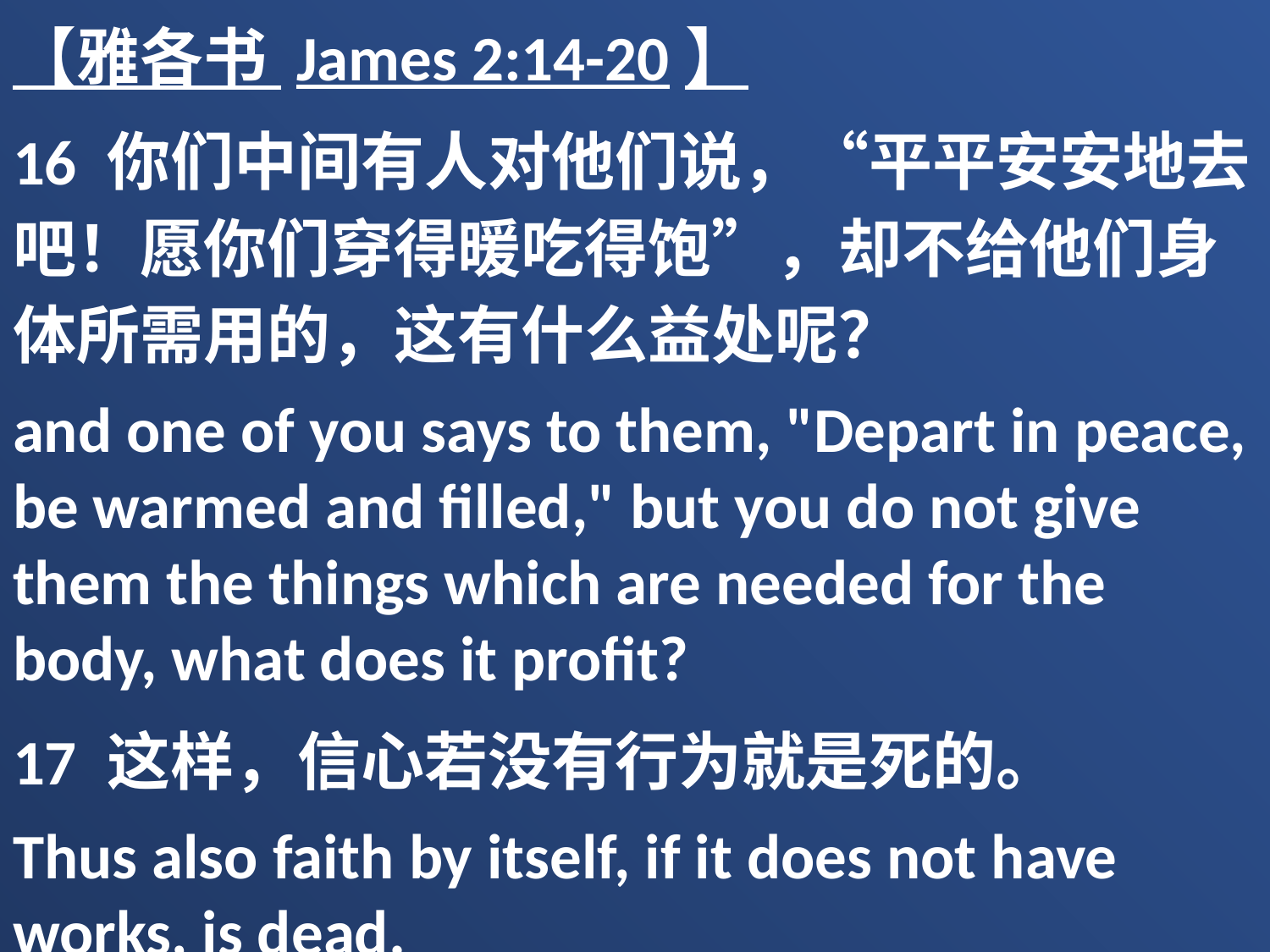

【雅各书 James 2:14-20】
16 你们中间有人对他们说，“平平安安地去吧！愿你们穿得暖吃得饱”，却不给他们身体所需用的，这有什么益处呢？
and one of you says to them, "Depart in peace, be warmed and filled," but you do not give them the things which are needed for the body, what does it profit?
17 这样，信心若没有行为就是死的。
Thus also faith by itself, if it does not have works, is dead.